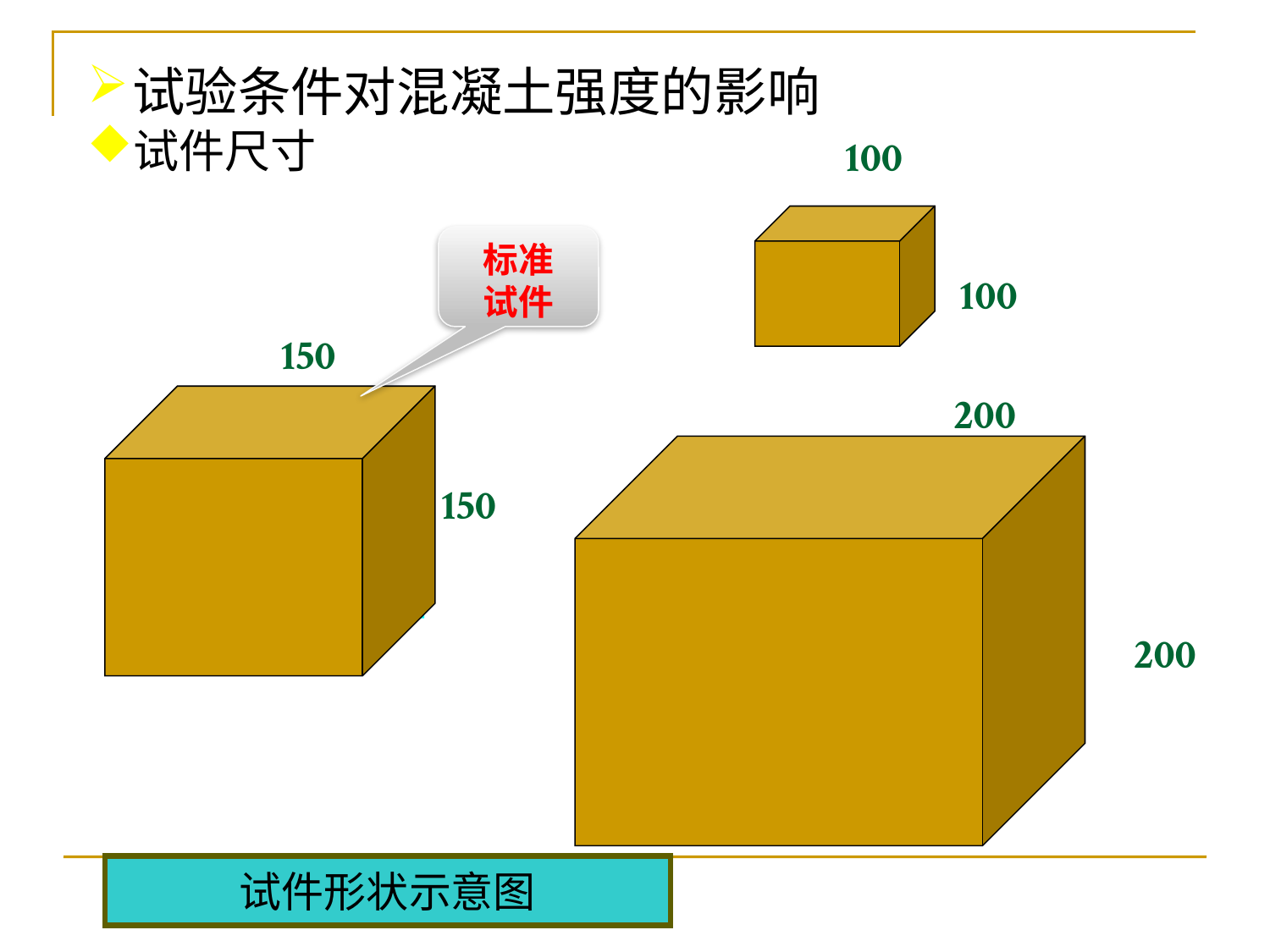

试验条件对混凝土强度的影响
试件尺寸

100

标准
试件
100
150
200

150
200
试件形状示意图